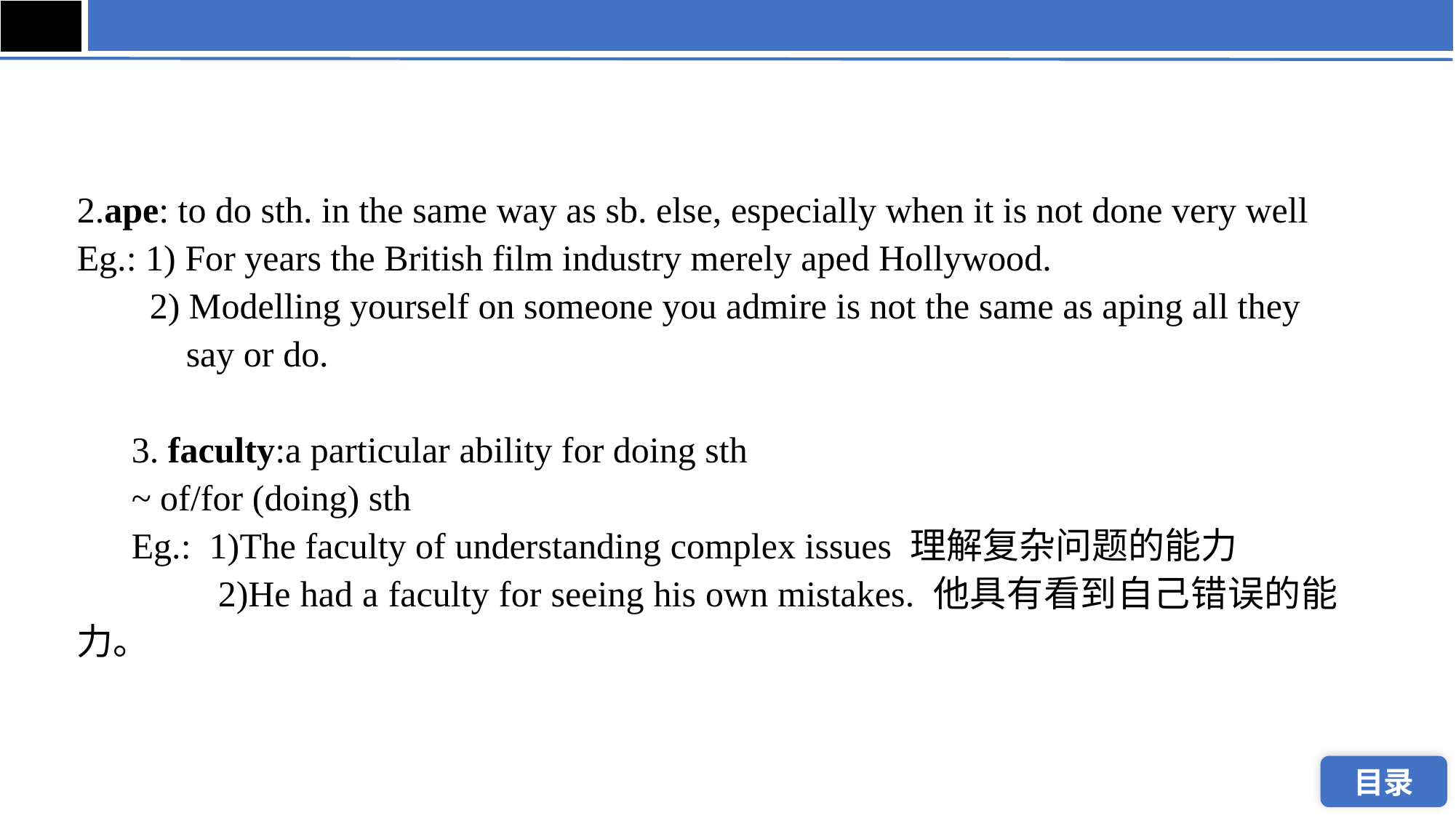

2.ape: to do sth. in the same way as sb. else, especially when it is not done very well
Eg.: 1) For years the British film industry merely aped Hollywood.
        2) Modelling yourself on someone you admire is not the same as aping all they
      say or do.

3. faculty:a particular ability for doing sth
~ of/for (doing) sth
Eg.:  1)The faculty of understanding complex issues 理解复杂问题的能力
         2)He had a faculty for seeing his own mistakes. 他具有看到自己错误的能力。